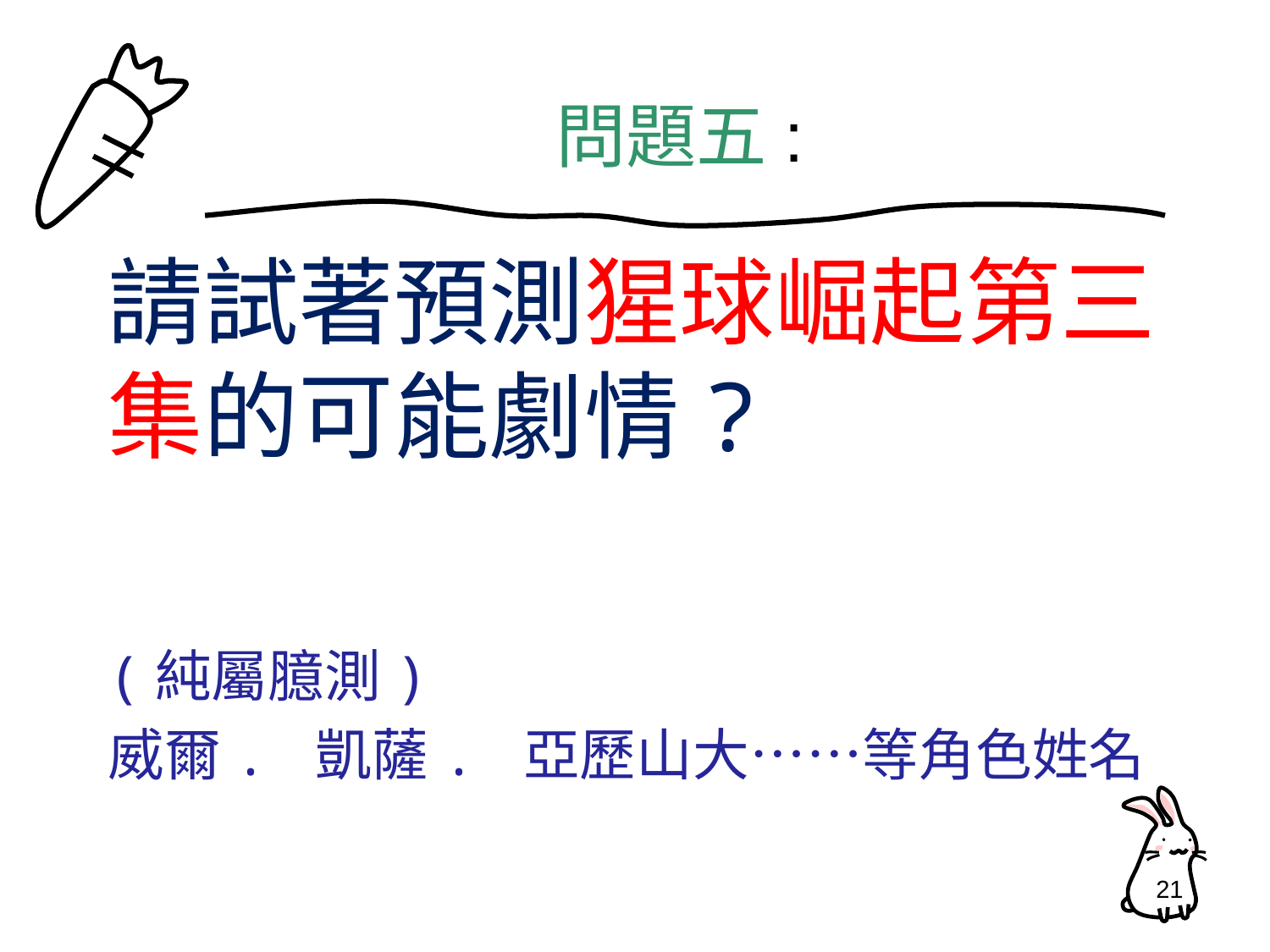

# 問題五:
請試著預測猩球崛起第三集的可能劇情?

(純屬臆測)
威爾. 凱薩. 亞歷山大……等角色姓名
21